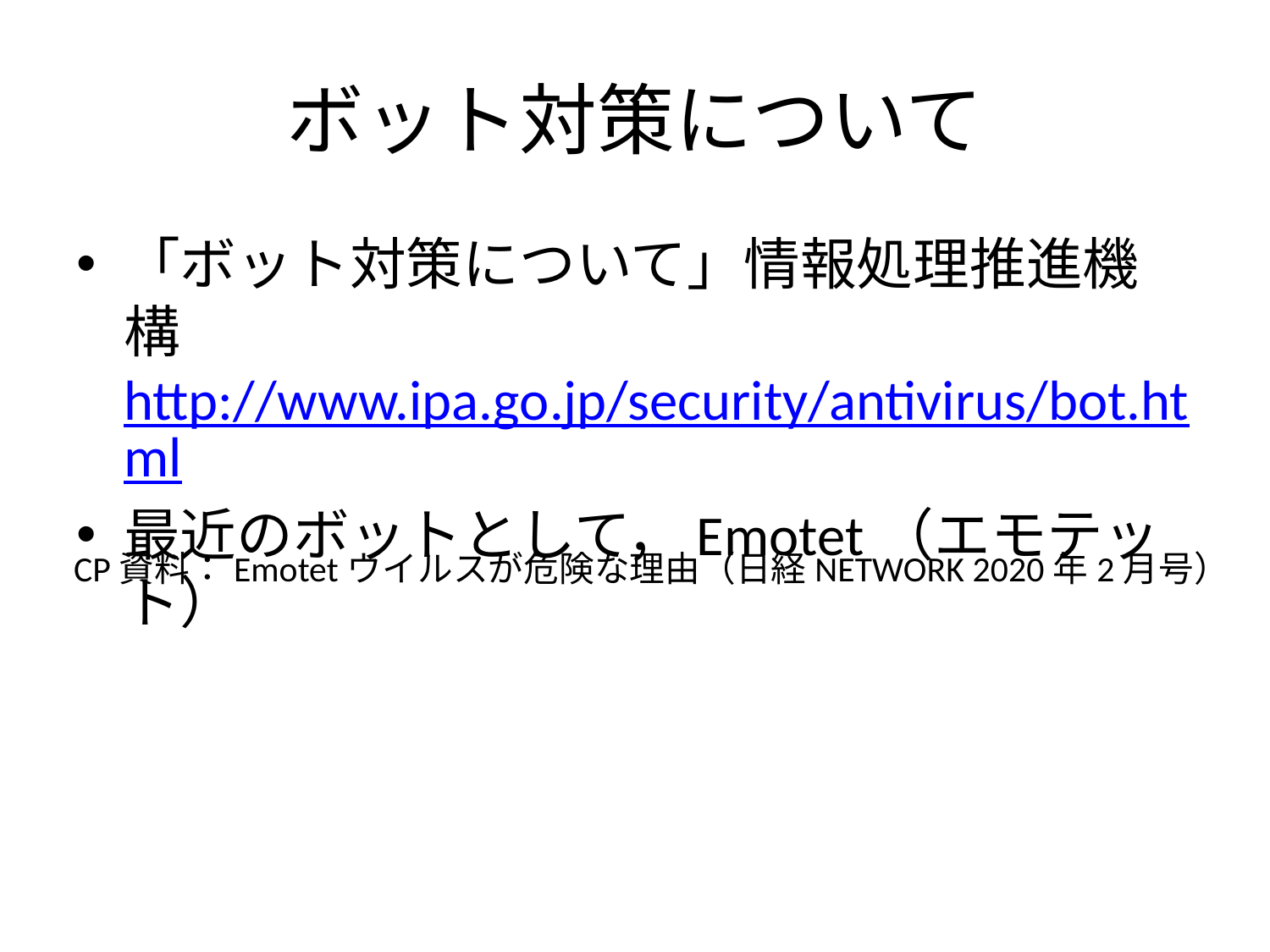

# ボット対策について
「ボット対策について」情報処理推進機構
http://www.ipa.go.jp/security/antivirus/bot.html
最近のボットとして，Emotet（エモテット）
CP資料：Emotetウイルスが危険な理由（日経NETWORK 2020年2月号）